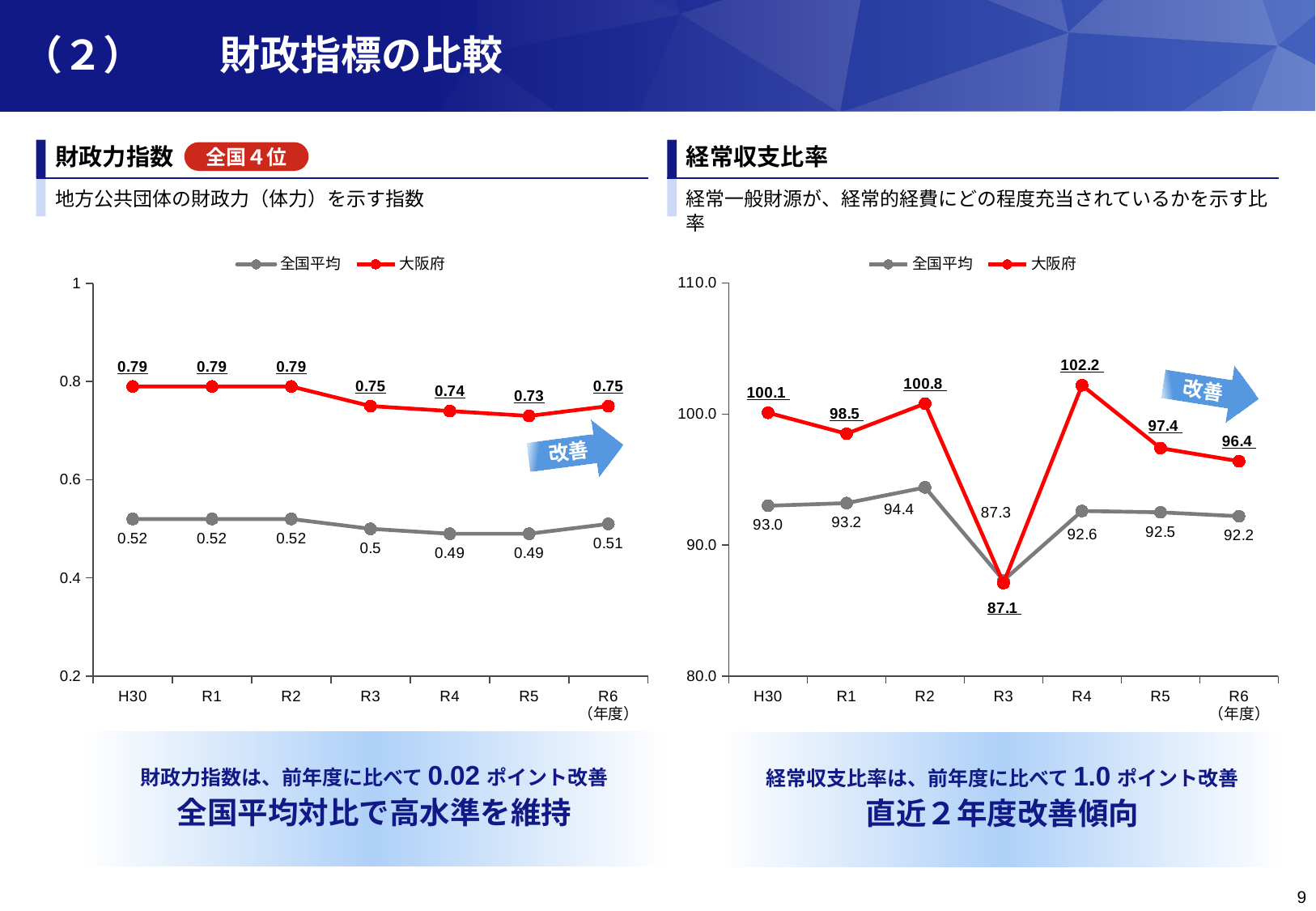

（２）	財政指標の比較

財政力指数

経常収支比率
全国４位

地方公共団体の財政力（体力）を示す指数

経常一般財源が、経常的経費にどの程度充当されているかを示す比率

### Chart

| Category | 全国平均 | 大阪府 |
|---|---|---|
| H30 | 0.52 | 0.79 |
| R1 | 0.52 | 0.79 |
| R2 | 0.52 | 0.79 |
| R3 | 0.5 | 0.75 |
| R4 | 0.49 | 0.74 |
| R5 | 0.49 | 0.73 |
| R6 | 0.51 | 0.75 |

### Chart

| Category | 全国平均 | 大阪府 |
|---|---|---|
| H30 | 93.0 | 100.1 |
| R1 | 93.2 | 98.5 |
| R2 | 94.4 | 100.8 |
| R3 | 87.3 | 87.1 |
| R4 | 92.6 | 102.2 |
| R5 | 92.5 | 97.4 |
| R6 | 92.2 | 96.4 |
改善
改善
（年度）
（年度）
財政力指数は、前年度に比べて0.02ポイント改善
全国平均対比で高水準を維持
経常収支比率は、前年度に比べて1.0ポイント改善
直近２年度改善傾向
9